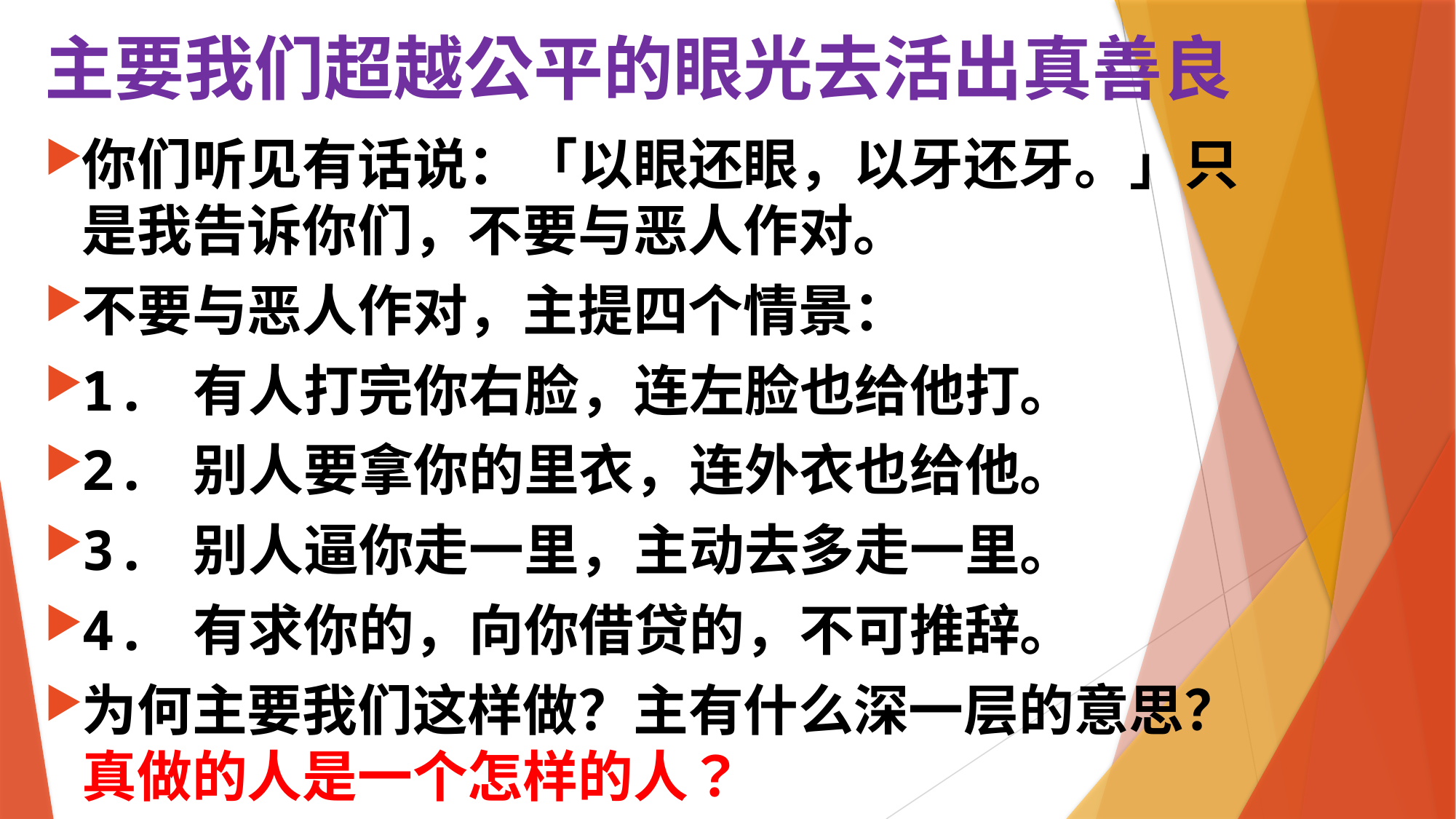

# 主要我们超越公平的眼光去活出真善良
你们听见有话说：「以眼还眼，以牙还牙。」只是我告诉你们，不要与恶人作对。
不要与恶人作对，主提四个情景：
1. 有人打完你右脸，连左脸也给他打。
2. 别人要拿你的里衣，连外衣也给他。
3. 别人逼你走一里，主动去多走一里。
4. 有求你的，向你借贷的，不可推辞。
为何主要我们这样做？主有什么深一层的意思？真做的人是一个怎样的人？